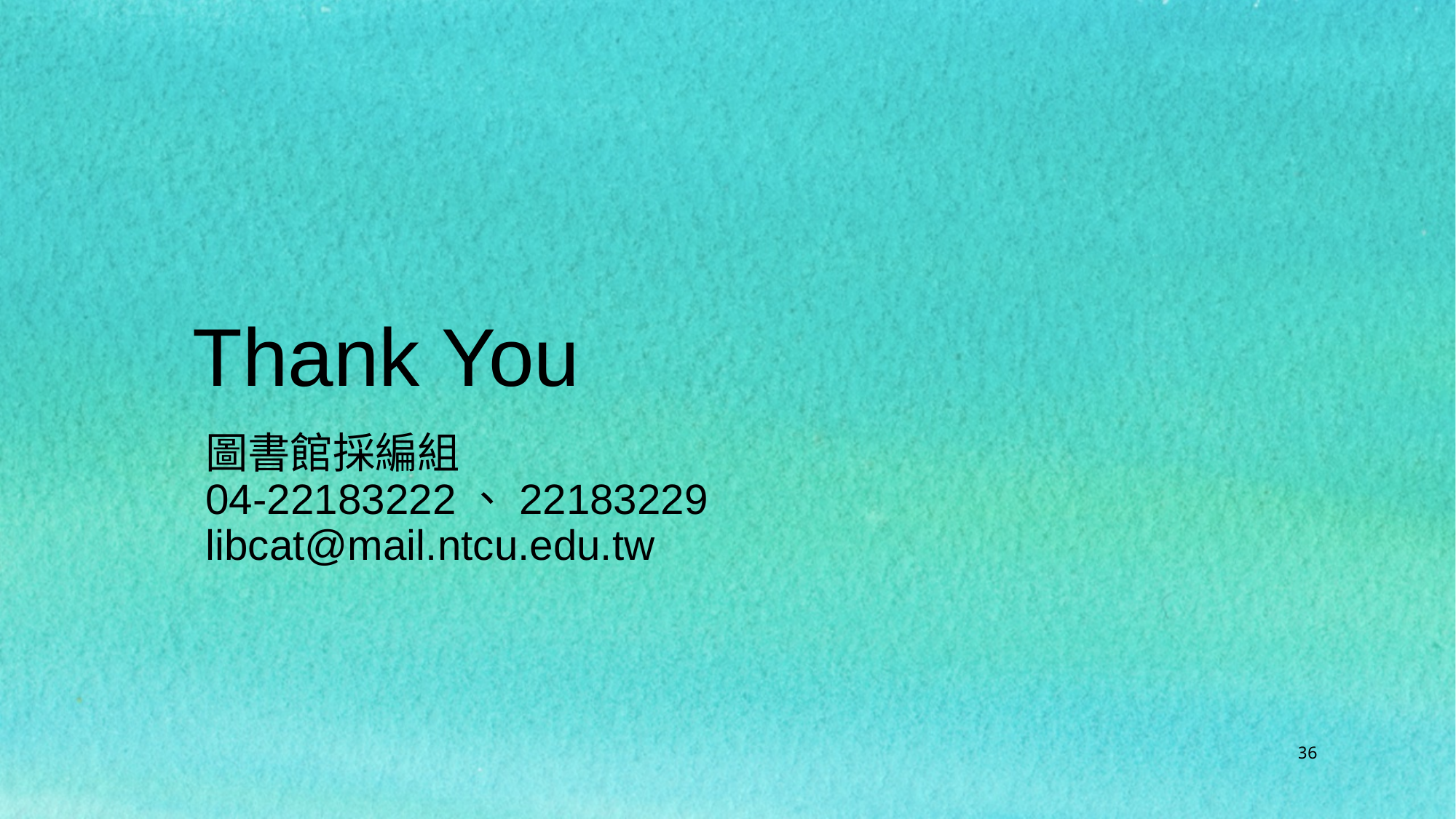

# Thank You
圖書館採編組
04-22183222、22183229
libcat@mail.ntcu.edu.tw
36